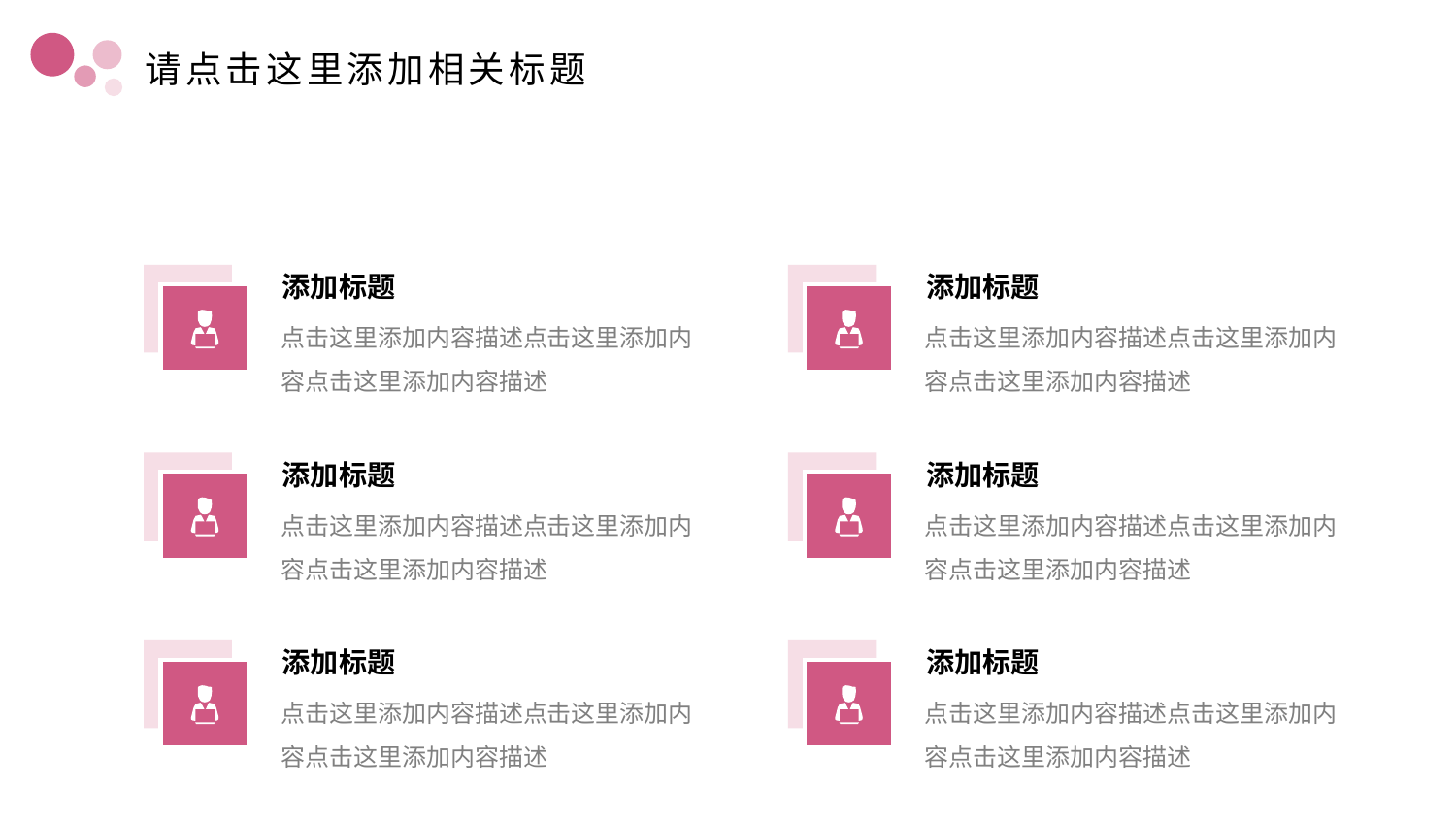

# 请点击这里添加相关标题
添加标题
添加标题

点击这里添加内容描述点击这里添加内容点击这里添加内容描述
点击这里添加内容描述点击这里添加内容点击这里添加内容描述

添加标题
添加标题

点击这里添加内容描述点击这里添加内容点击这里添加内容描述
点击这里添加内容描述点击这里添加内容点击这里添加内容描述

添加标题
添加标题

点击这里添加内容描述点击这里添加内容点击这里添加内容描述
点击这里添加内容描述点击这里添加内容点击这里添加内容描述